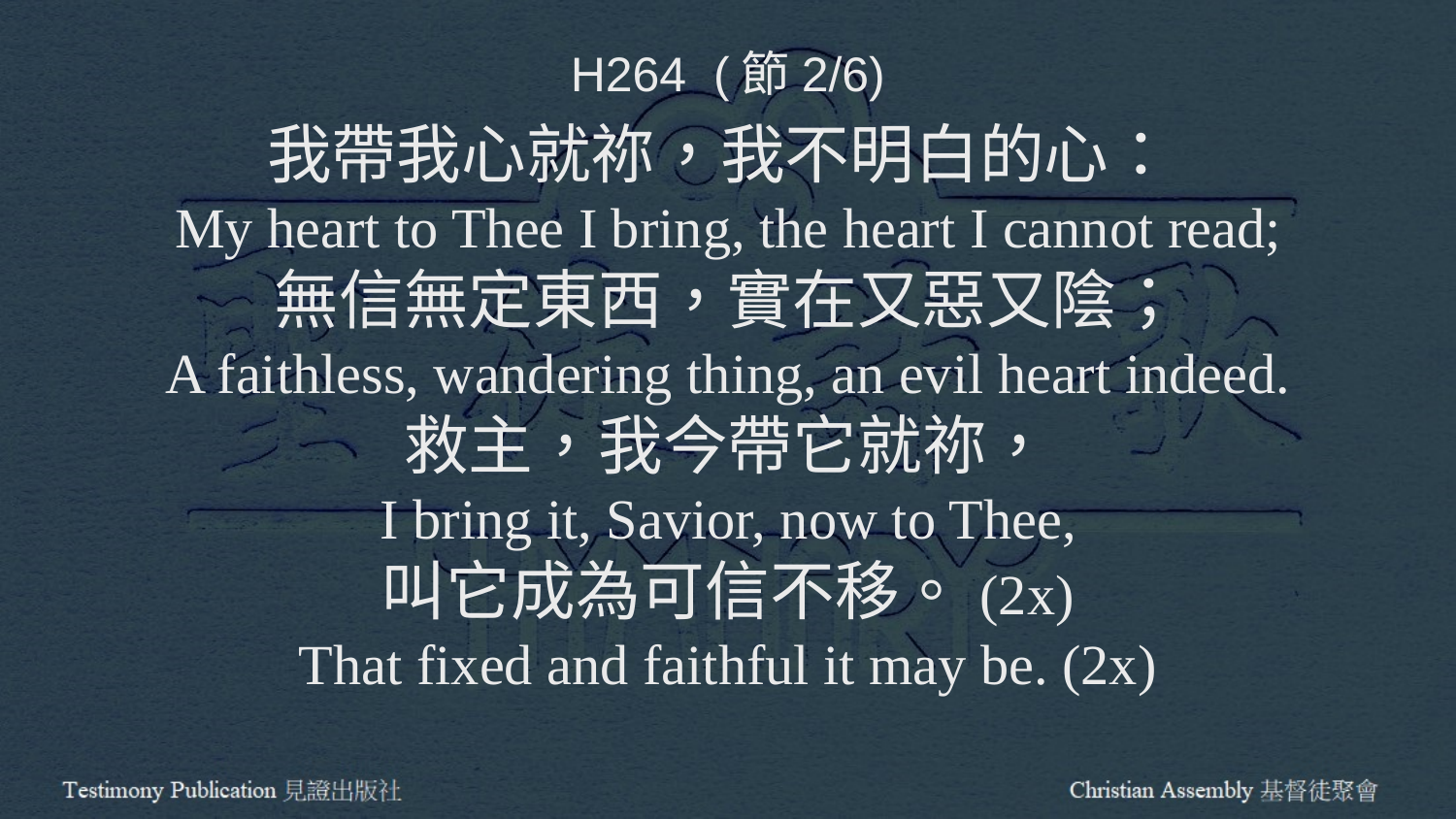

H264  (節2/6)
我帶我心就祢，我不明白的心：
My heart to Thee I bring, the heart I cannot read;
無信無定東西，實在又惡又陰；
A faithless, wandering thing, an evil heart indeed.
救主，我今帶它就祢，
I bring it, Savior, now to Thee,
叫它成為可信不移。(2x)
That fixed and faithful it may be. (2x)